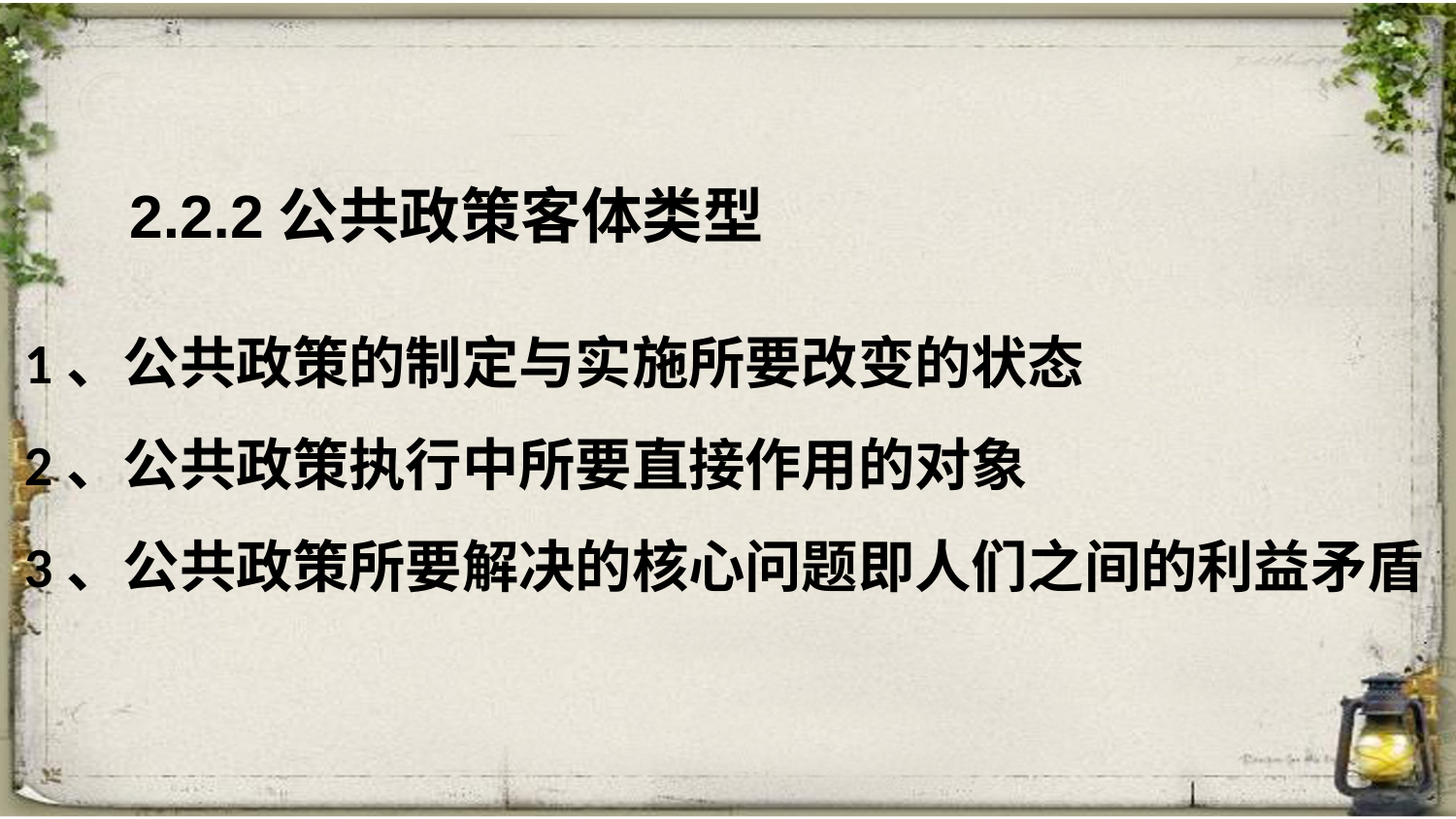

2.2.2公共政策客体类型
1、公共政策的制定与实施所要改变的状态
2、公共政策执行中所要直接作用的对象
3、公共政策所要解决的核心问题即人们之间的利益矛盾